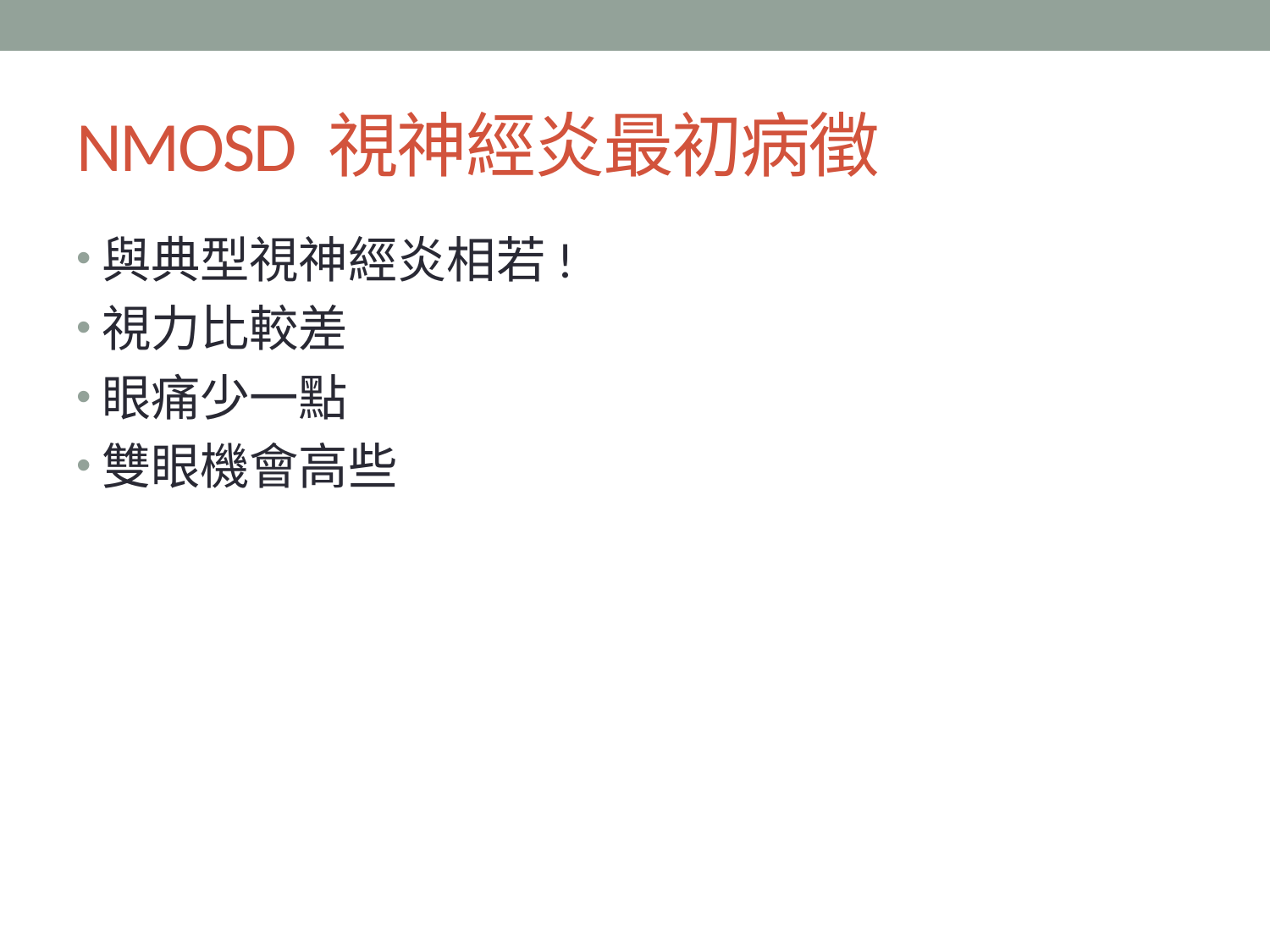

# NMOSD 視神經炎最初病徵
與典型視神經炎相若!
視力比較差
眼痛少一點
雙眼機會高些